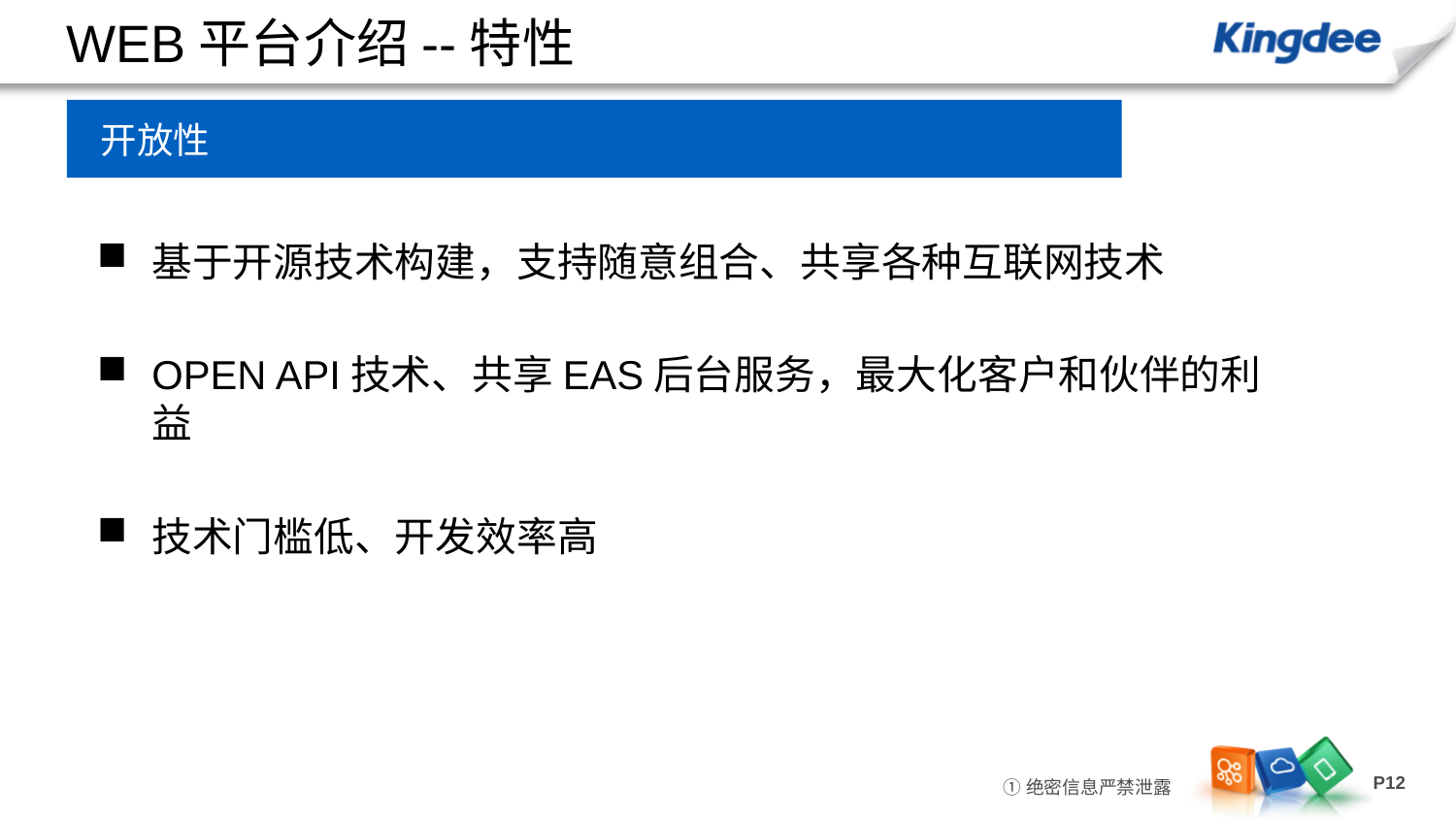

# WEB平台介绍--特性
   开放性
基于开源技术构建，支持随意组合、共享各种互联网技术

OPEN API技术、共享EAS后台服务，最大化客户和伙伴的利益

技术门槛低、开发效率高